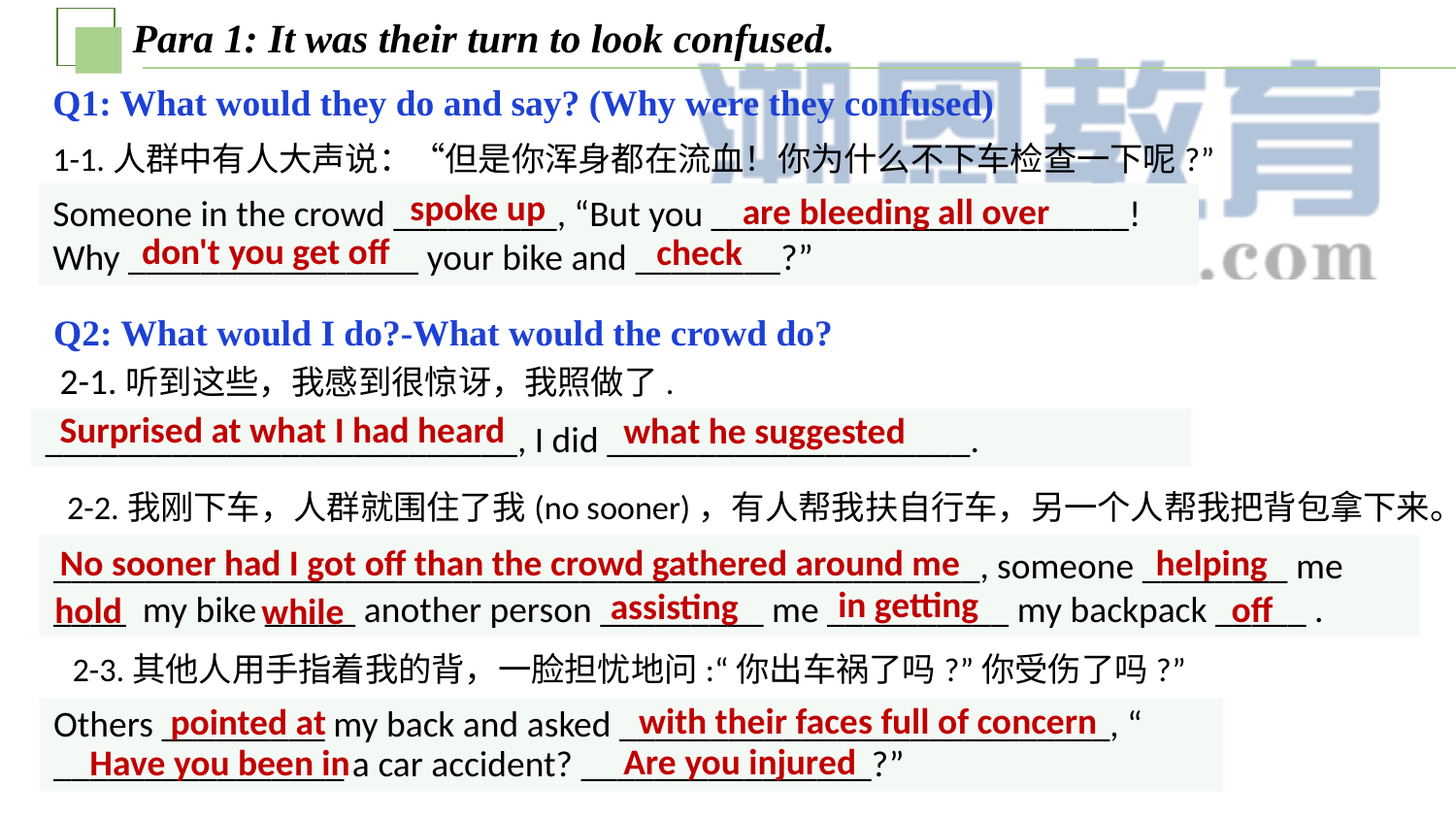

Para 1: It was their turn to look confused.

Q1: What would they do and say? (Why were they confused)
1-1.人群中有人大声说：“但是你浑身都在流血！你为什么不下车检查一下呢?”
spoke up
are bleeding all over
Someone in the crowd _________, “But you _______________________!
Why ________________ your bike and ________?”
don't you get off
check
Q2: What would I do?-What would the crowd do?
2-1.听到这些，我感到很惊讶，我照做了.
Surprised at what I had heard
what he suggested
__________________________, I did ____________________.
2-2.我刚下车，人群就围住了我(no sooner)，有人帮我扶自行车，另一个人帮我把背包拿下来。
No sooner had I got off than the crowd gathered around me
helping
___________________________________________________, someone ________ me  ____  my bike _____ another person _________ me __________ my backpack _____ .
in getting
assisting
off
hold
while
2-3.其他人用手指着我的背，一脸担忧地问:“你出车祸了吗?”你受伤了吗?”
with their faces full of concern
pointed at
Others _________ my back and asked ___________________________, “ ________________ a car accident? ________________?”
Are you injured
Have you been in